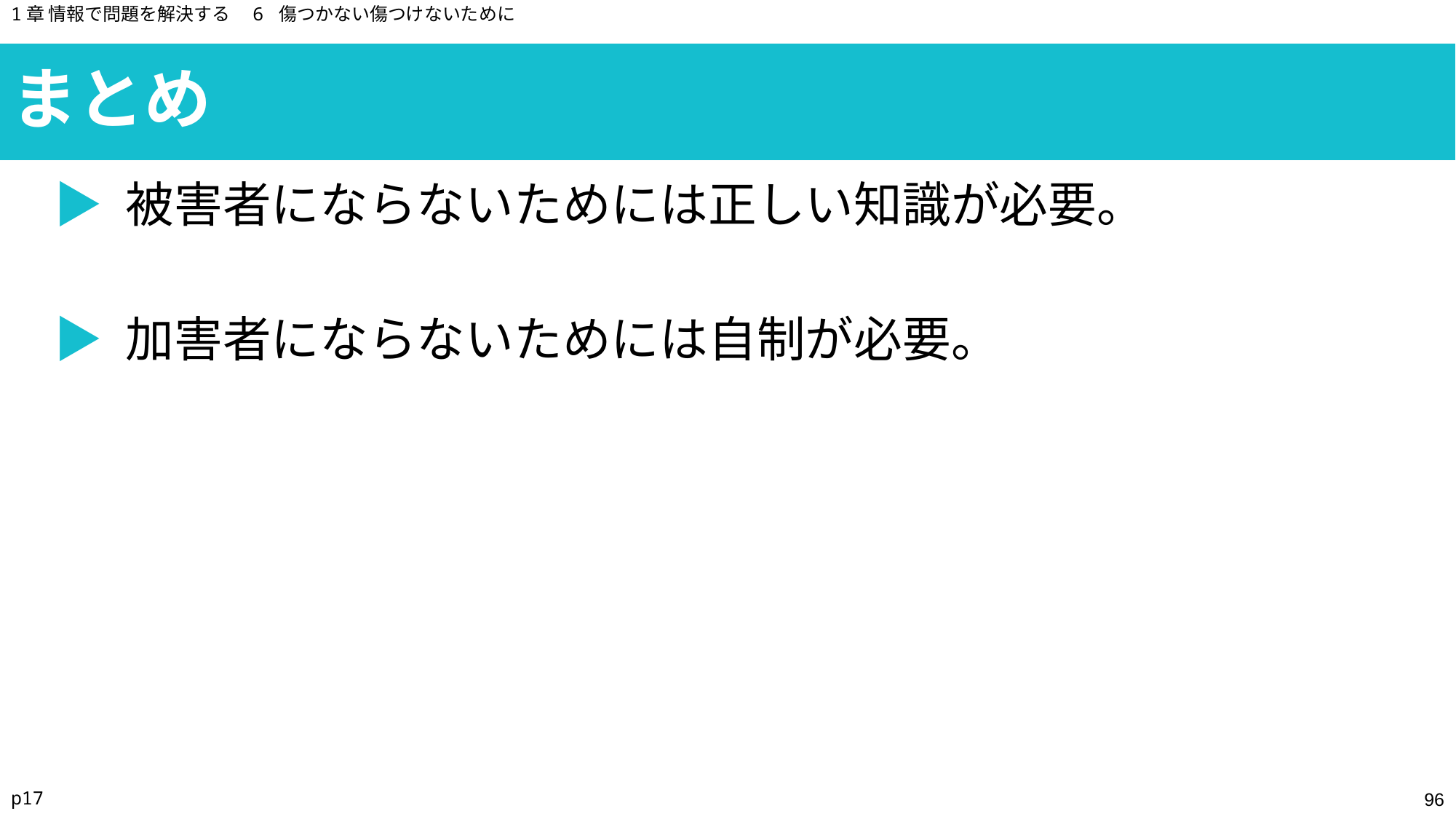

1章 情報で問題を解決する　6 傷つかない傷つけないために

まとめ
▶ 被害者にならないためには正しい知識が必要。

▶ 加害者にならないためには自制が必要。

p17
96